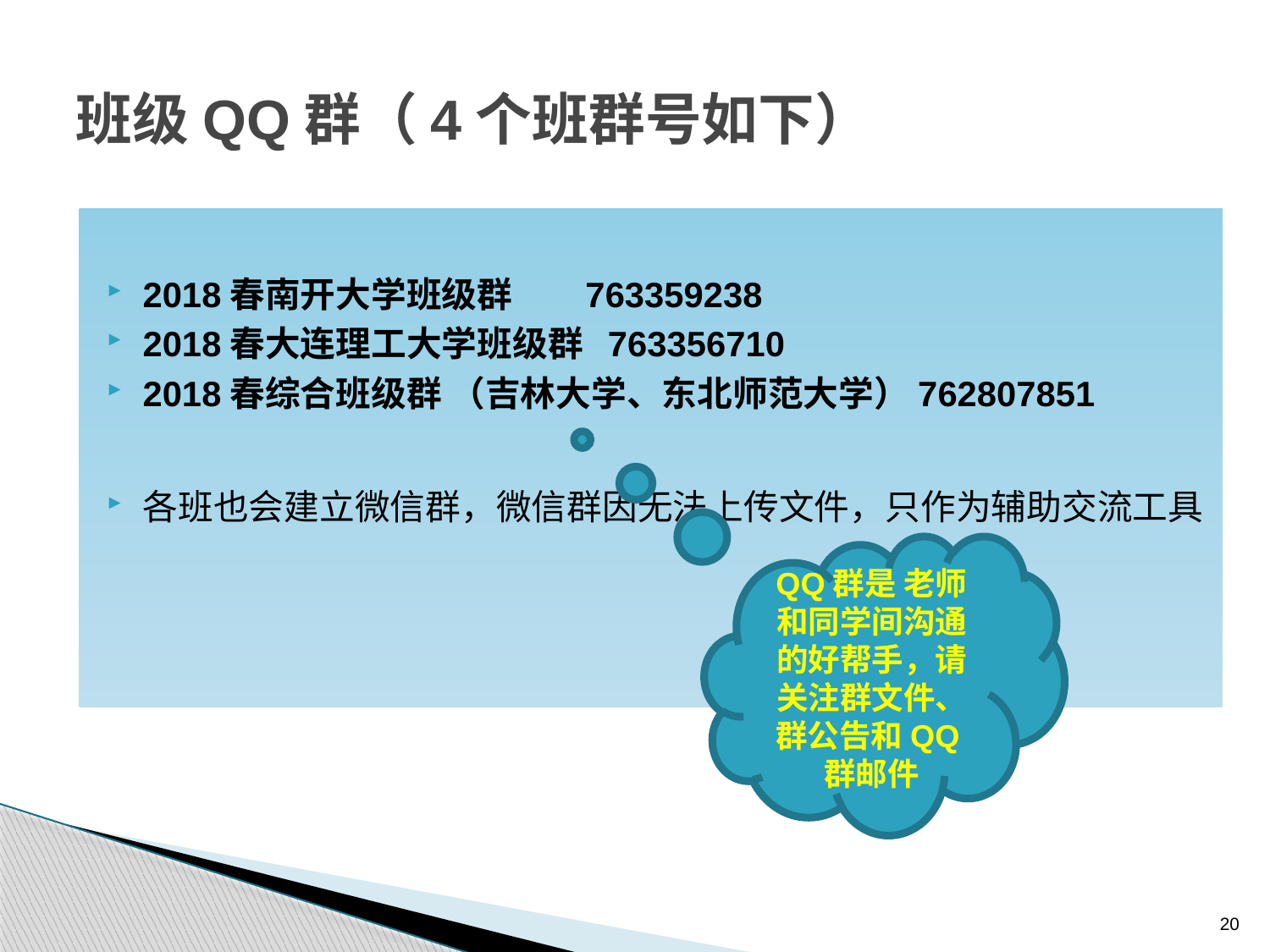

# 班级QQ群（4个班群号如下）

2018春南开大学班级群        763359238
2018春大连理工大学班级群  763356710
2018春综合班级群 （吉林大学、东北师范大学）762807851

各班也会建立微信群，微信群因无法上传文件，只作为辅助交流工具
QQ群是 老师和同学间沟通的好帮手，请关注群文件、群公告和QQ群邮件
20